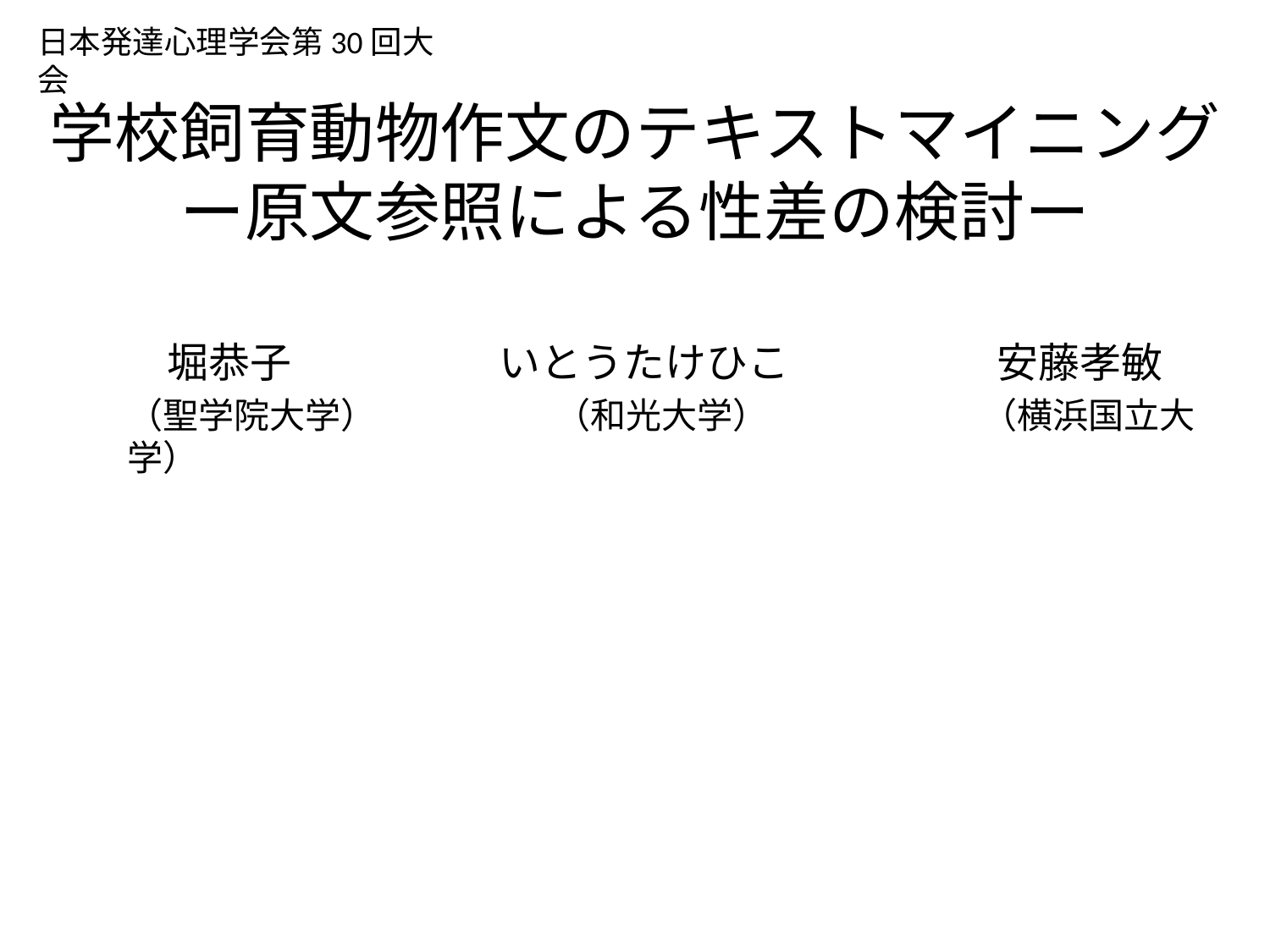

日本発達心理学会第30回大会
# 学校飼育動物作文のテキストマイニング ー原文参照による性差の検討ー
堀恭子　　　　　いとうたけひこ　　　　　安藤孝敏
（聖学院大学）　　　　　（和光大学）　　　　　　（横浜国立大学）